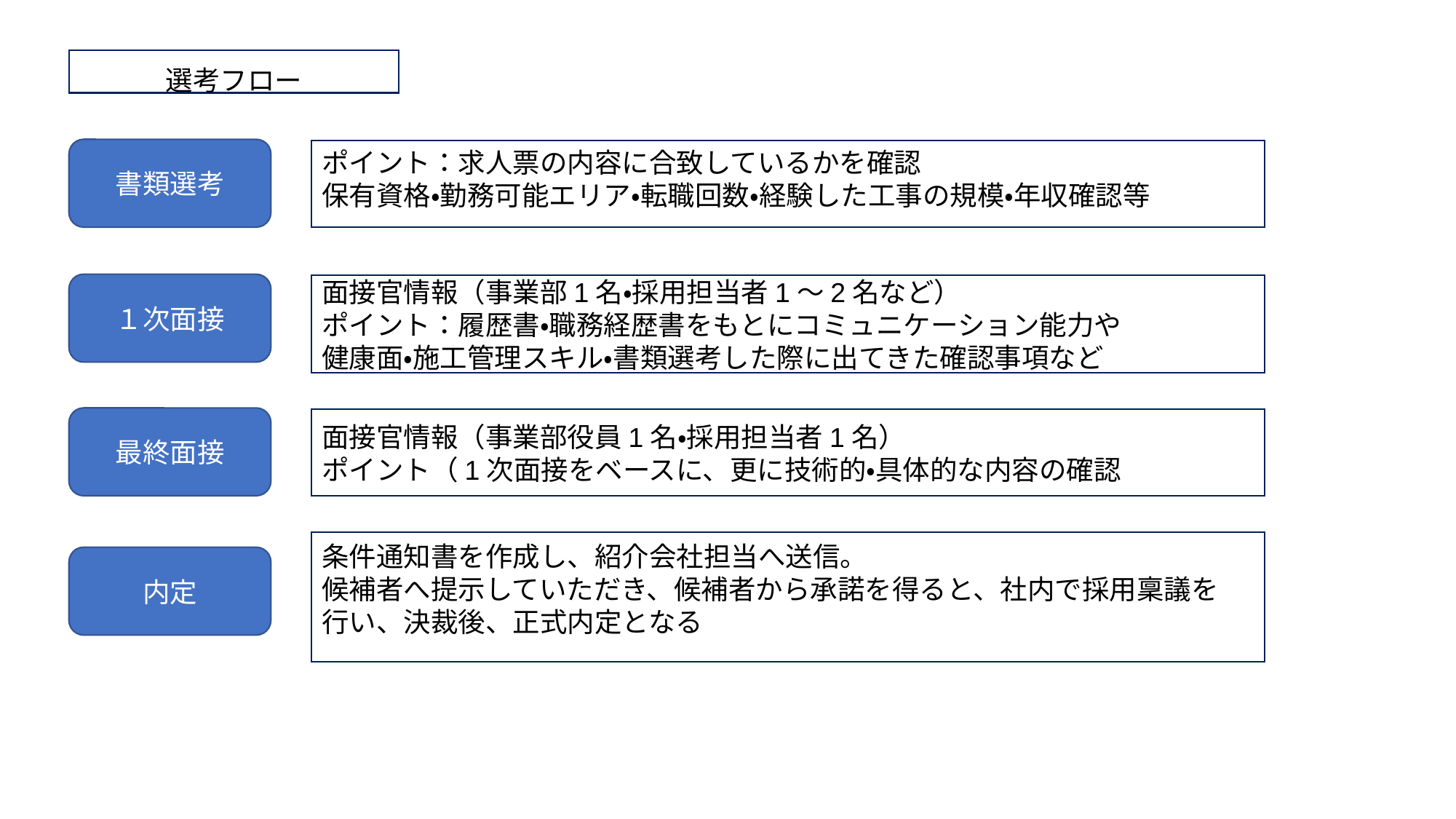

選考フロー
書類選考
ポイント：求人票の内容に合致しているかを確認
保有資格・勤務可能エリア・転職回数・経験した工事の規模・年収確認等

１次面接
面接官情報（事業部1名・採用担当者1～2名など）
ポイント：履歴書・職務経歴書をもとにコミュニケーション能力や
健康面・施工管理スキル・書類選考した際に出てきた確認事項など
最終面接
面接官情報（事業部役員1名・採用担当者1名）
ポイント（1次面接をベースに、更に技術的・具体的な内容の確認
条件通知書を作成し、紹介会社担当へ送信。
候補者へ提示していただき、候補者から承諾を得ると、社内で採用稟議を
行い、決裁後、正式内定となる

内定